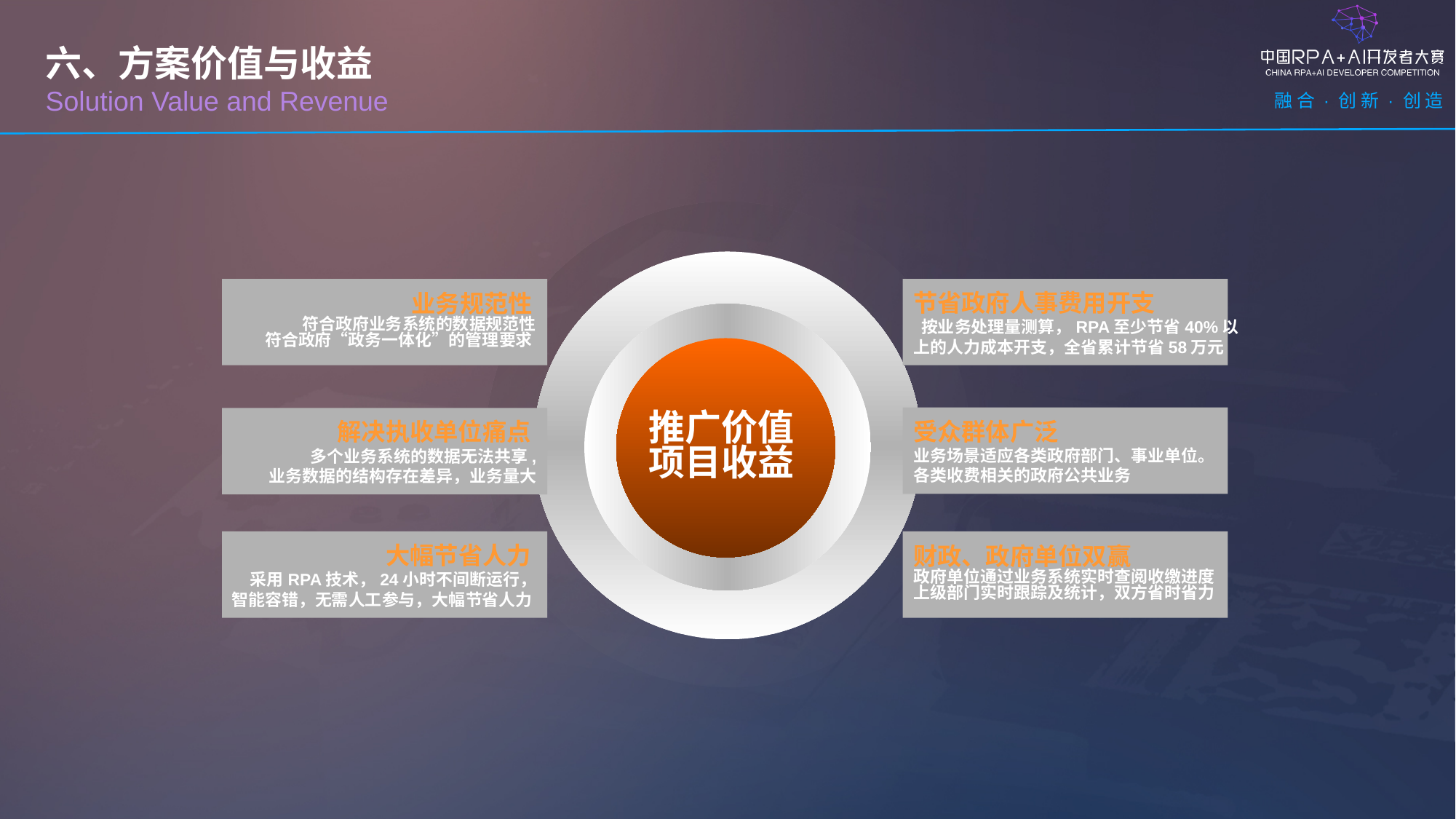

六、方案价值与收益
Solution Value and Revenue

业务规范性
符合政府业务系统的数据规范性
符合政府“政务一体化”的管理要求
节省政府人事费用开支
 按业务处理量测算，RPA至少节省40%以
上的人力成本开支，全省累计节省58万元

推广价值
项目收益
受众群体广泛
业务场景适应各类政府部门、事业单位。
各类收费相关的政府公共业务
解决执收单位痛点
多个业务系统的数据无法共享,
业务数据的结构存在差异，业务量大
大幅节省人力
采用RPA技术，24小时不间断运行，
智能容错，无需人工参与，大幅节省人力
财政、政府单位双赢
政府单位通过业务系统实时查阅收缴进度
上级部门实时跟踪及统计，双方省时省力